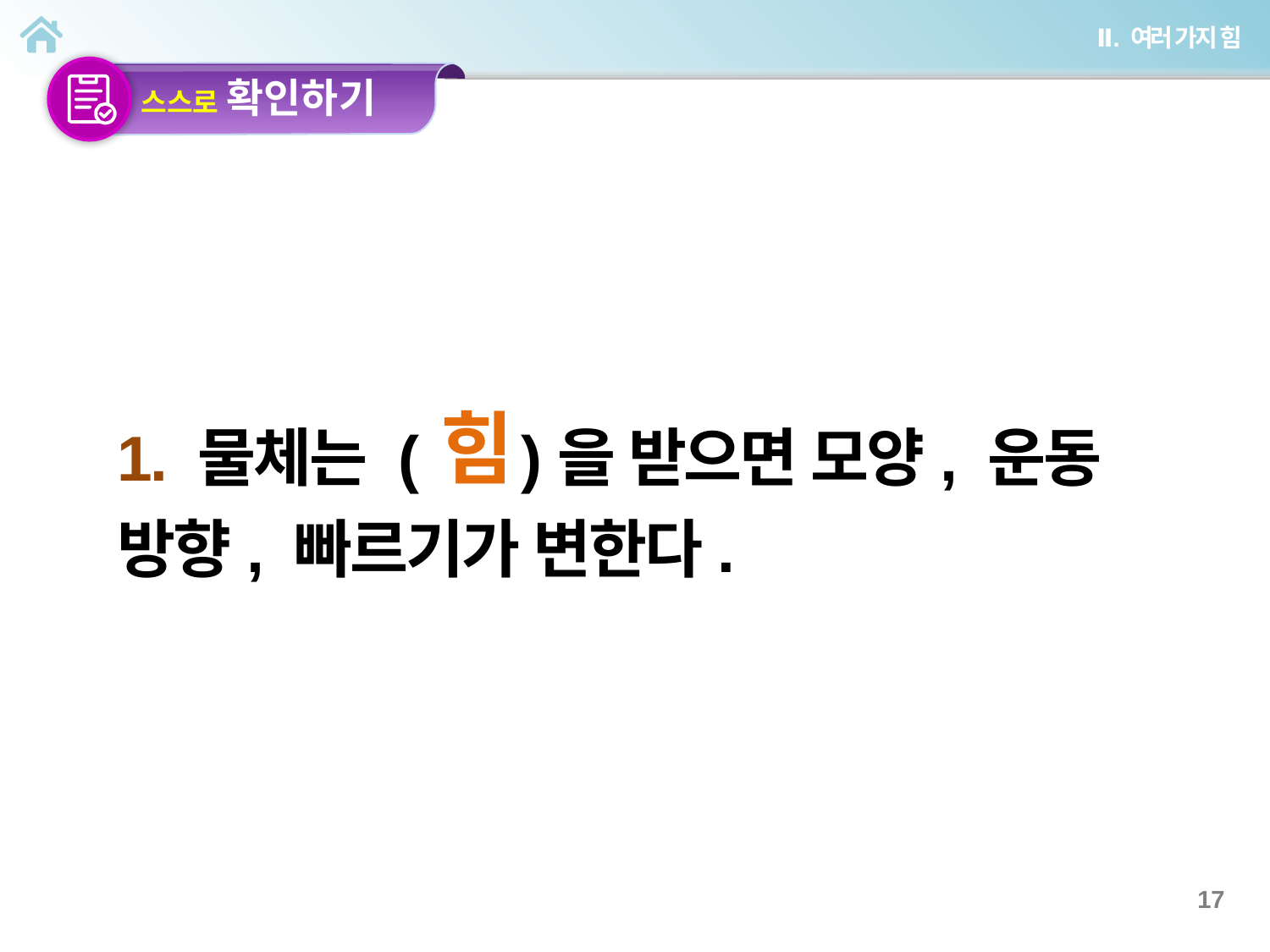

힘
1. 물체는 (       )을 받으면 모양, 운동 방향, 빠르기가 변한다.
17